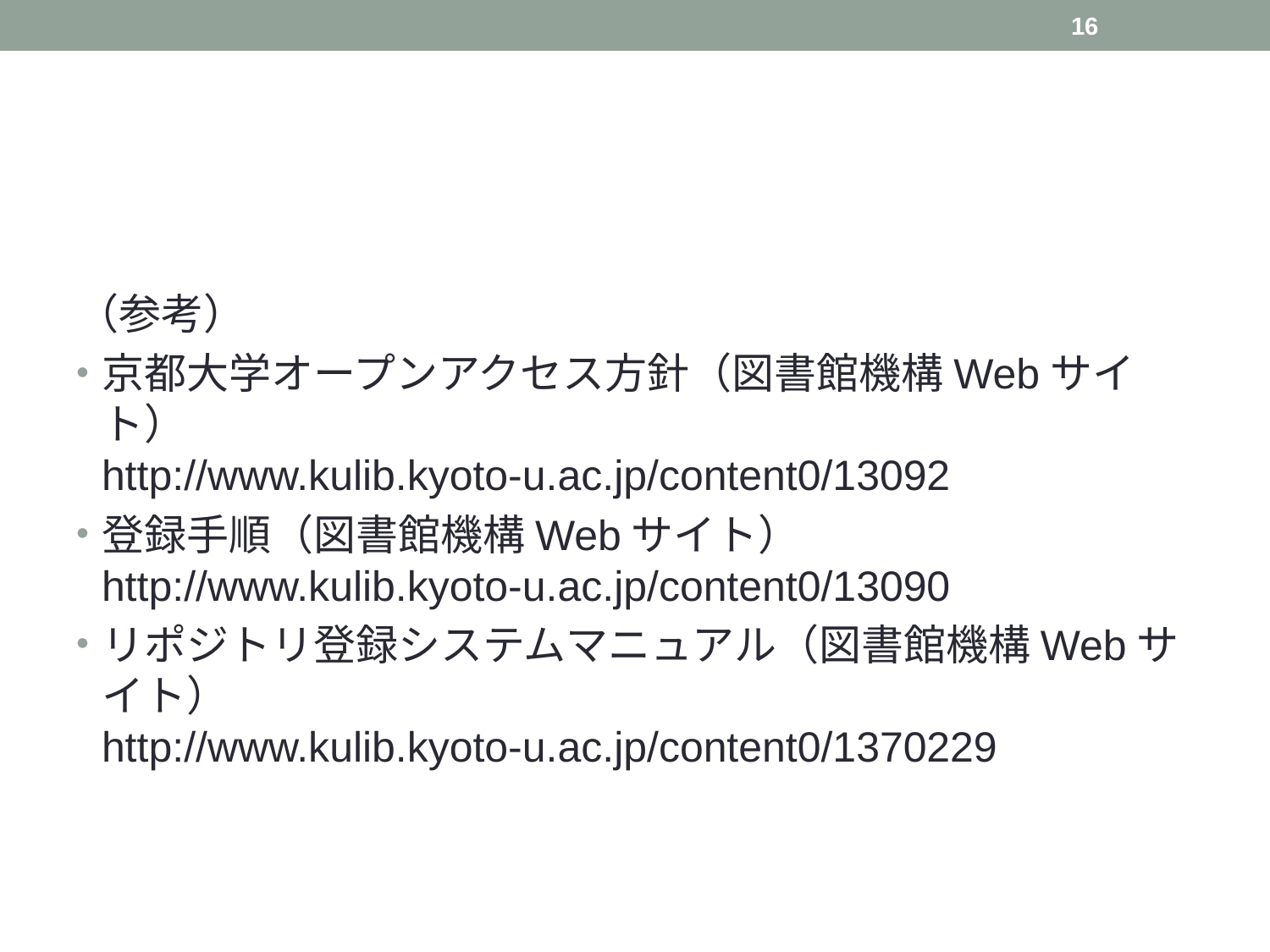

16
#

（参考）
京都大学オープンアクセス方針（図書館機構Webサイト）
http://www.kulib.kyoto-u.ac.jp/content0/13092
登録手順（図書館機構Webサイト）
http://www.kulib.kyoto-u.ac.jp/content0/13090
リポジトリ登録システムマニュアル（図書館機構Webサイト）
http://www.kulib.kyoto-u.ac.jp/content0/1370229